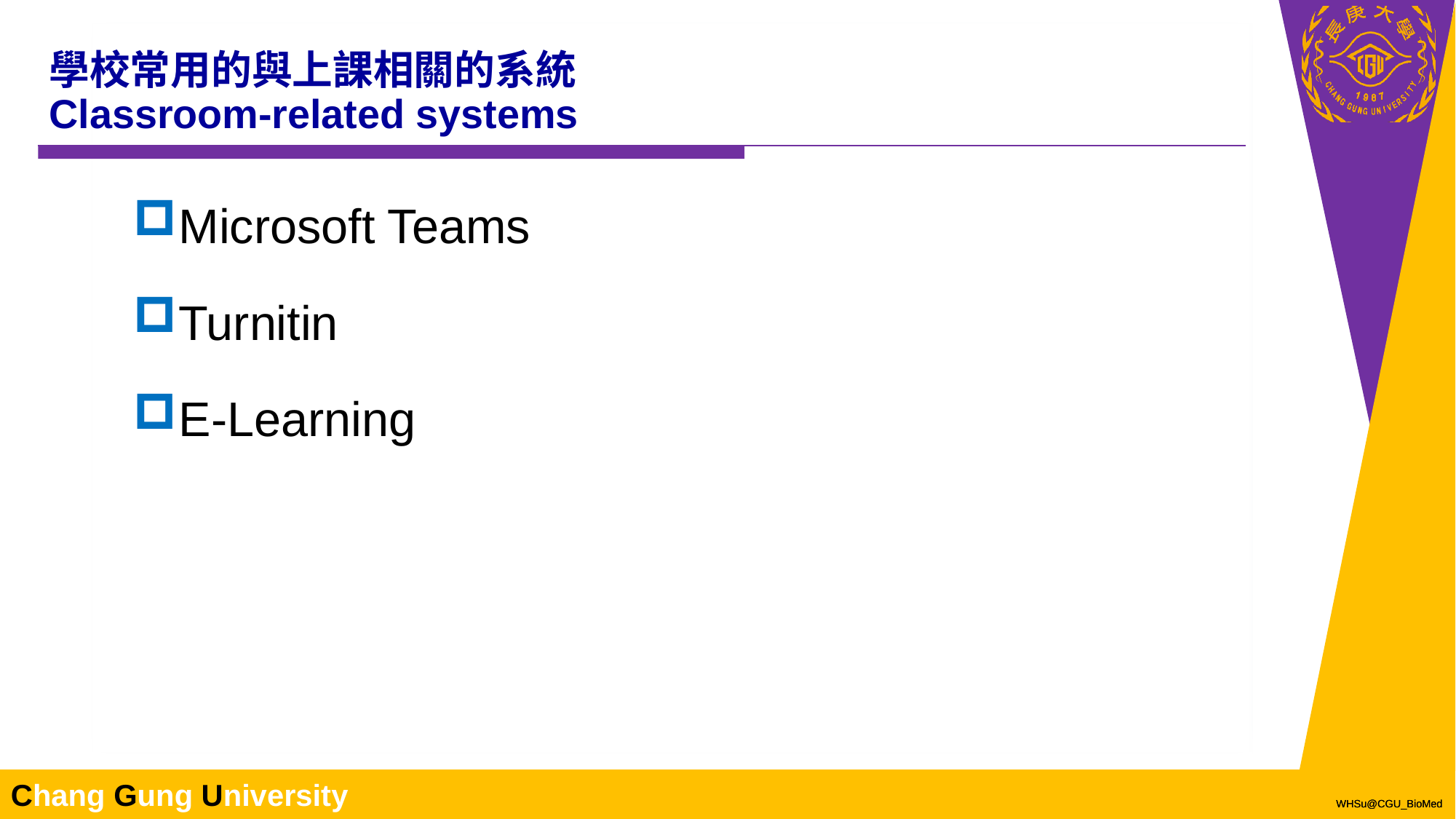

# 學校常用的與上課相關的系統 Classroom-related systems
Microsoft Teams
Turnitin
E-Learning